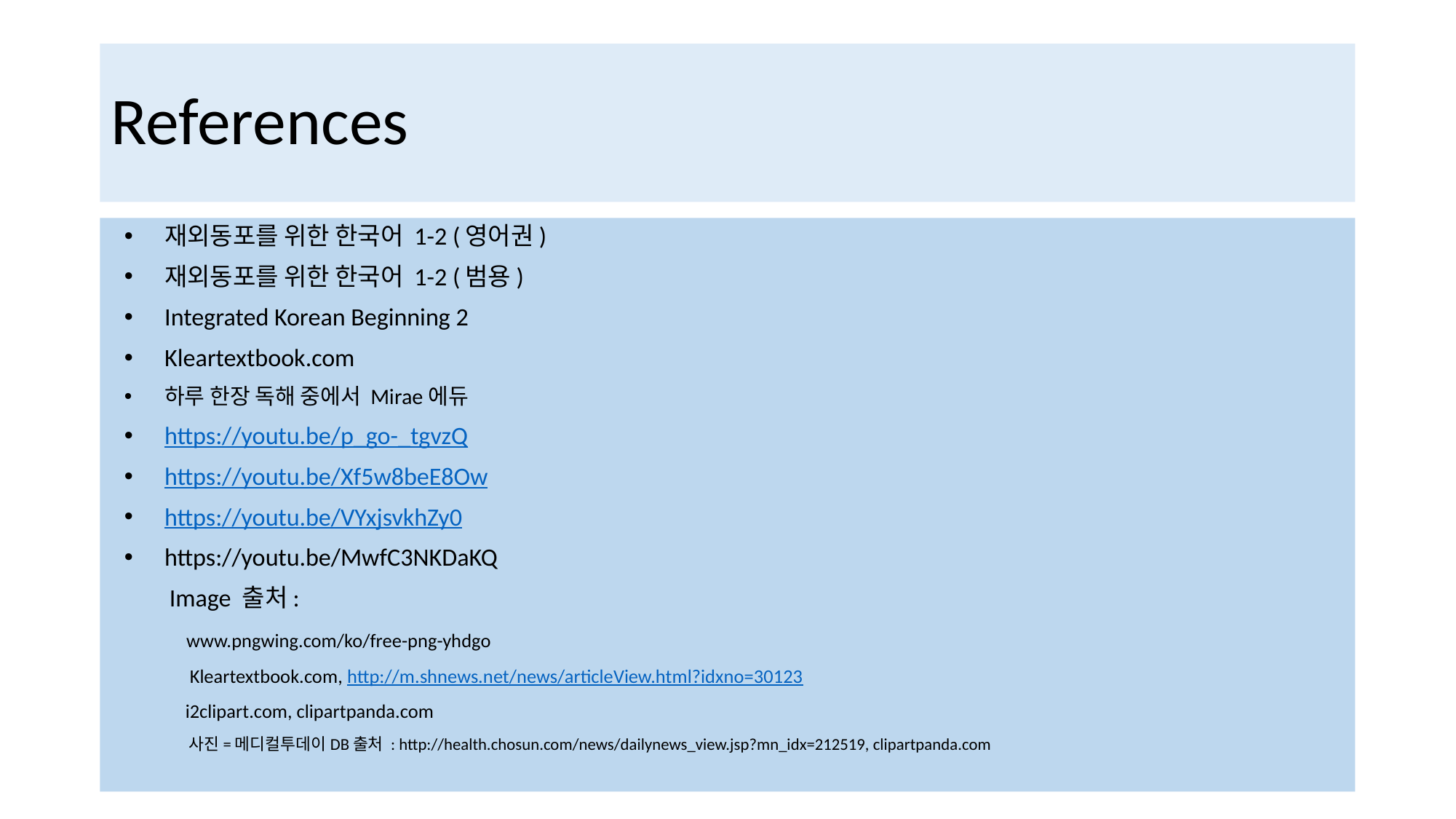

# References
재외동포를 위한 한국어 1-2 (영어권)
재외동포를 위한 한국어 1-2 (범용)
Integrated Korean Beginning 2
Kleartextbook.com
하루 한장 독해 중에서 Mirae에듀
https://youtu.be/p_go-_tgvzQ
https://youtu.be/Xf5w8beE8Ow
https://youtu.be/VYxjsvkhZy0
https://youtu.be/MwfC3NKDaKQ
        Image 출처:
           www.pngwing.com/ko/free-png-yhdgo
               Kleartextbook.com, http://m.shnews.net/news/articleView.html?idxno=30123
              i2clipart.com, clipartpanda.com
                사진=메디컬투데이DB출처 : http://health.chosun.com/news/dailynews_view.jsp?mn_idx=212519, clipartpanda.com